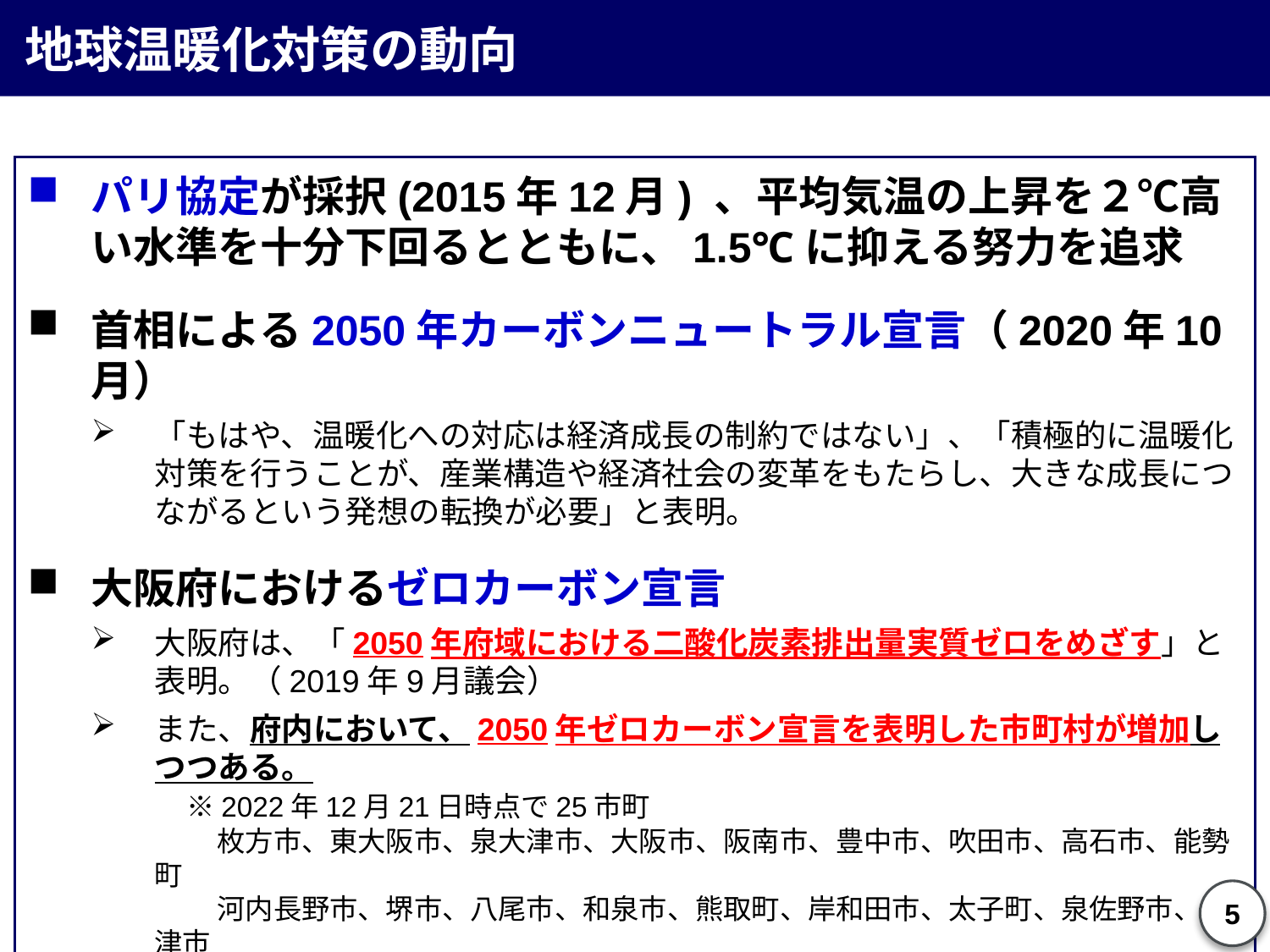

地球温暖化対策の動向
パリ協定が採択(2015年12月) 、平均気温の上昇を２℃高い水準を十分下回るとともに、1.5℃に抑える努力を追求
首相による2050年カーボンニュートラル宣言（2020年10月）
「もはや、温暖化への対応は経済成長の制約ではない」、「積極的に温暖化対策を行うことが、産業構造や経済社会の変革をもたらし、大きな成長につながるという発想の転換が必要」と表明。
大阪府におけるゼロカーボン宣言
大阪府は、「2050年府域における二酸化炭素排出量実質ゼロをめざす」と表明。（2019年9月議会）
また、府内において、2050年ゼロカーボン宣言を表明した市町村が増加しつつある。
　※2022年12月21日時点で25市町
　　 枚方市、東大阪市、泉大津市、大阪市、阪南市、豊中市、吹田市、高石市、能勢町
　　 河内長野市、堺市、八尾市、和泉市、熊取町、岸和田市、太子町、泉佐野市、摂津市
　　　　　　茨木市、岬町、河南町、池田市、交野市、門真市、松原市
5